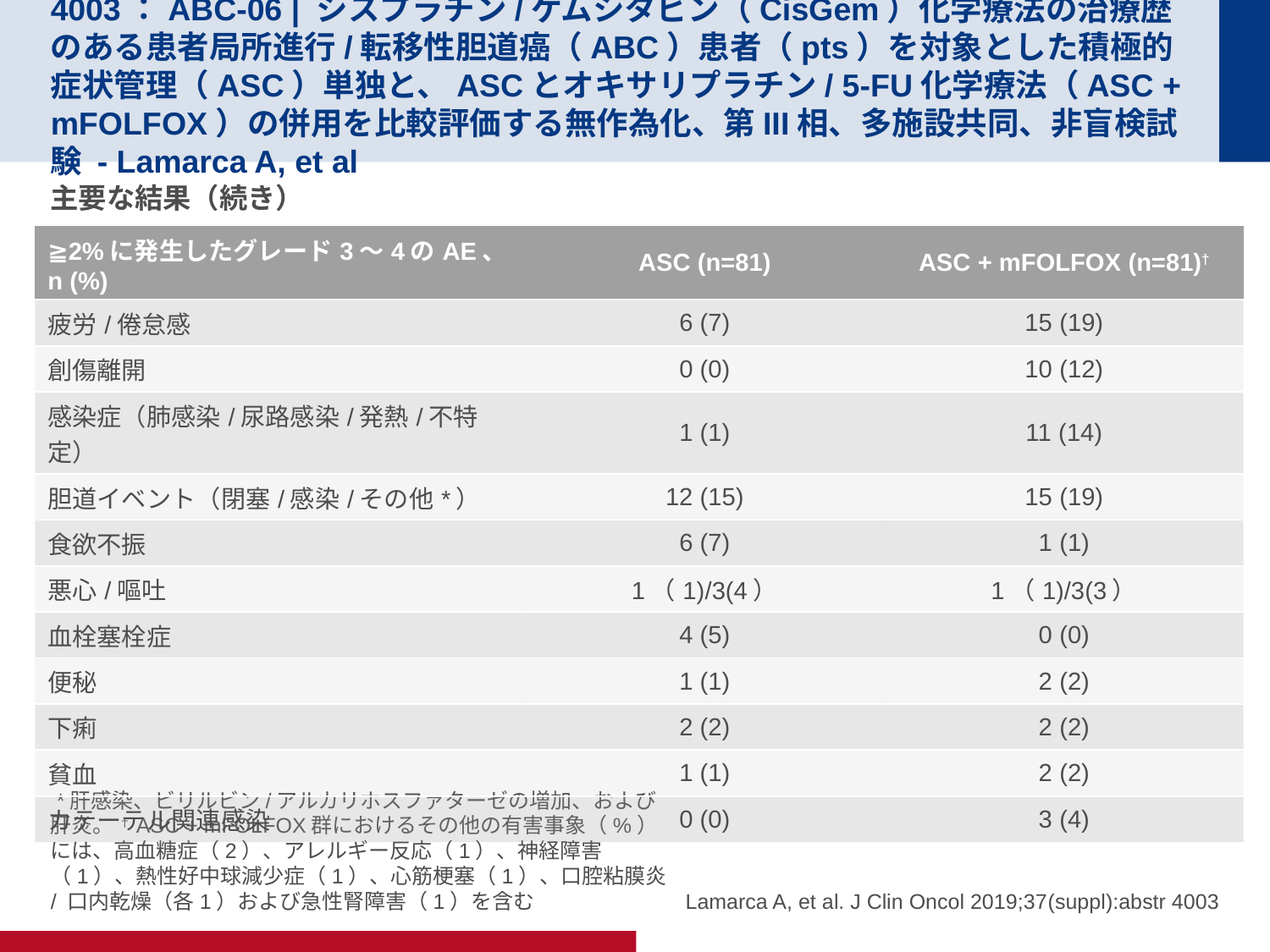

# 4003：ABC-06 | シスプラチン/ゲムシタビン（CisGem）化学療法の治療歴のある患者局所進行/転移性胆道癌（ABC）患者（pts）を対象とした積極的症状管理（ASC）単独と、ASCとオキサリプラチン/ 5-FU化学療法（ASC + mFOLFOX）の併用を比較評価する無作為化、第III相、多施設共同、非盲検試験 - Lamarca A, et al
主要な結果（続き）
tbc
| ≧2%に発生したグレード3～4のAE、n (%) | ASC (n=81) | ASC + mFOLFOX (n=81)† |
| --- | --- | --- |
| 疲労/倦怠感 | 6 (7) | 15 (19) |
| 創傷離開 | 0 (0) | 10 (12) |
| 感染症（肺感染/尿路感染/発熱/不特定） | 1 (1) | 11 (14) |
| 胆道イベント（閉塞/感染/その他\*） | 12 (15) | 15 (19) |
| 食欲不振 | 6 (7) | 1 (1) |
| 悪心/嘔吐 | 1（1)/3(4） | 1（1)/3(3） |
| 血栓塞栓症 | 4 (5) | 0 (0) |
| 便秘 | 1 (1) | 2 (2) |
| 下痢 | 2 (2) | 2 (2) |
| 貧血 | 1 (1) | 2 (2) |
| カテーテル関連感染 | 0 (0) | 3 (4) |
 *肝感染、ビリルビン/アルカリホスファターゼの増加、および肝炎。 †ASC + mFOLFOX群におけるその他の有害事象（%）には、高血糖症（2）、アレルギー反応（1）、神経障害（1）、熱性好中球減少症（1）、心筋梗塞（1）、口腔粘膜炎/ 口内乾燥（各1）および急性腎障害（1）を含む
Lamarca A, et al. J Clin Oncol 2019;37(suppl):abstr 4003